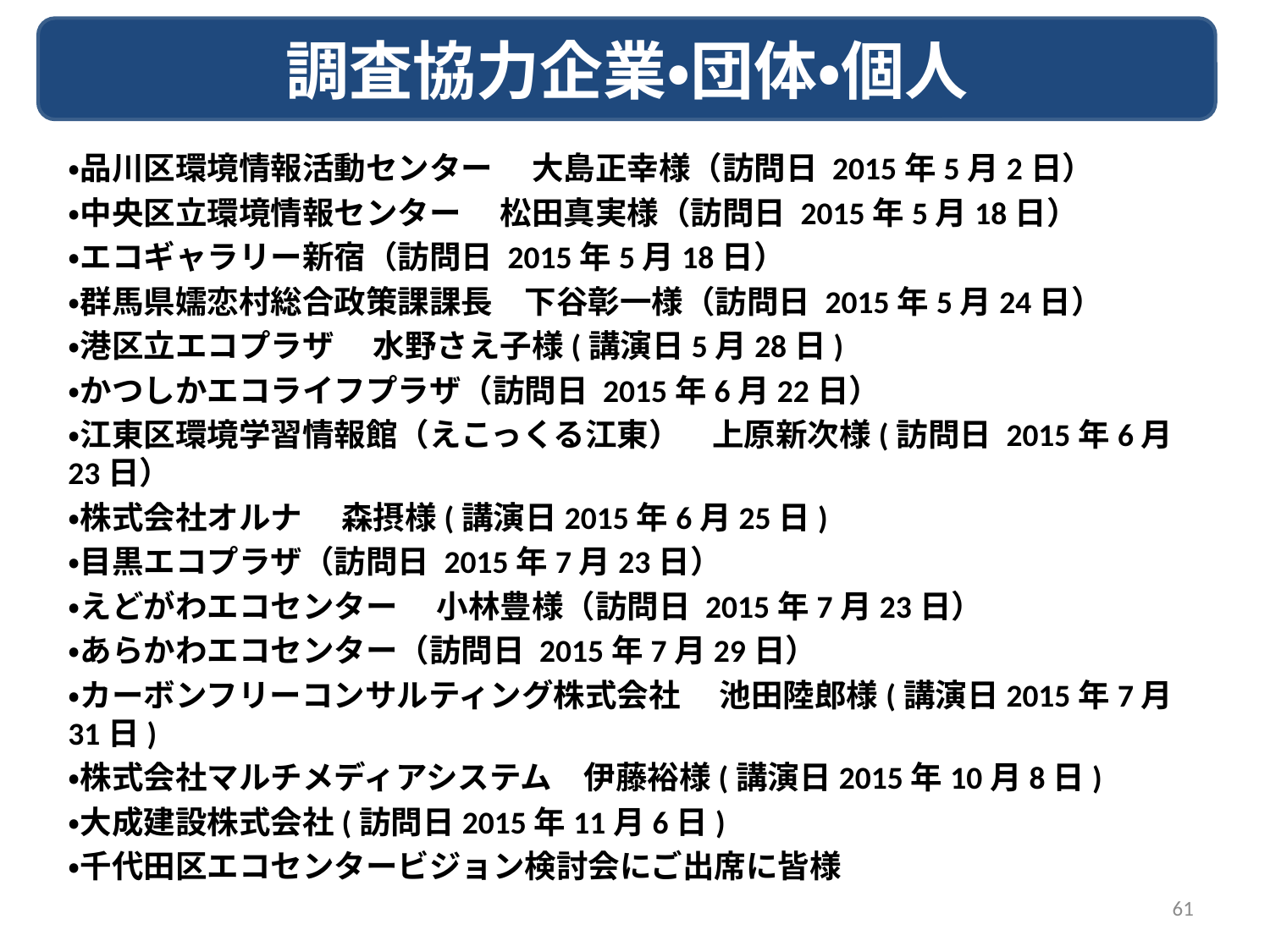

調査協力企業・団体・個人
・品川区環境情報活動センター 　大島正幸様（訪問日 2015年5月2日）
・中央区立環境情報センター　 松田真実様（訪問日 2015年5月18日）
・エコギャラリー新宿（訪問日 2015年5月18日）
・群馬県嬬恋村総合政策課課長　下谷彰一様（訪問日 2015年5月24日）
・港区立エコプラザ 　水野さえ子様(講演日5月28日)
・かつしかエコライフプラザ（訪問日 2015年6月22日）
・江東区環境学習情報館（えこっくる江東）　上原新次様(訪問日 2015年6月23日）
・株式会社オルナ 　森摂様(講演日2015年6月25日)
・目黒エコプラザ（訪問日 2015年7月23日）
・えどがわエコセンター 　小林豊様（訪問日 2015年7月23日）
・あらかわエコセンター（訪問日 2015年7月29日）
・カーボンフリーコンサルティング株式会社 　池田陸郎様(講演日2015年7月31日)
・株式会社マルチメディアシステム　伊藤裕様(講演日2015年10月8日)
・大成建設株式会社(訪問日2015年11月6日)
・千代田区エコセンタービジョン検討会にご出席に皆様
61